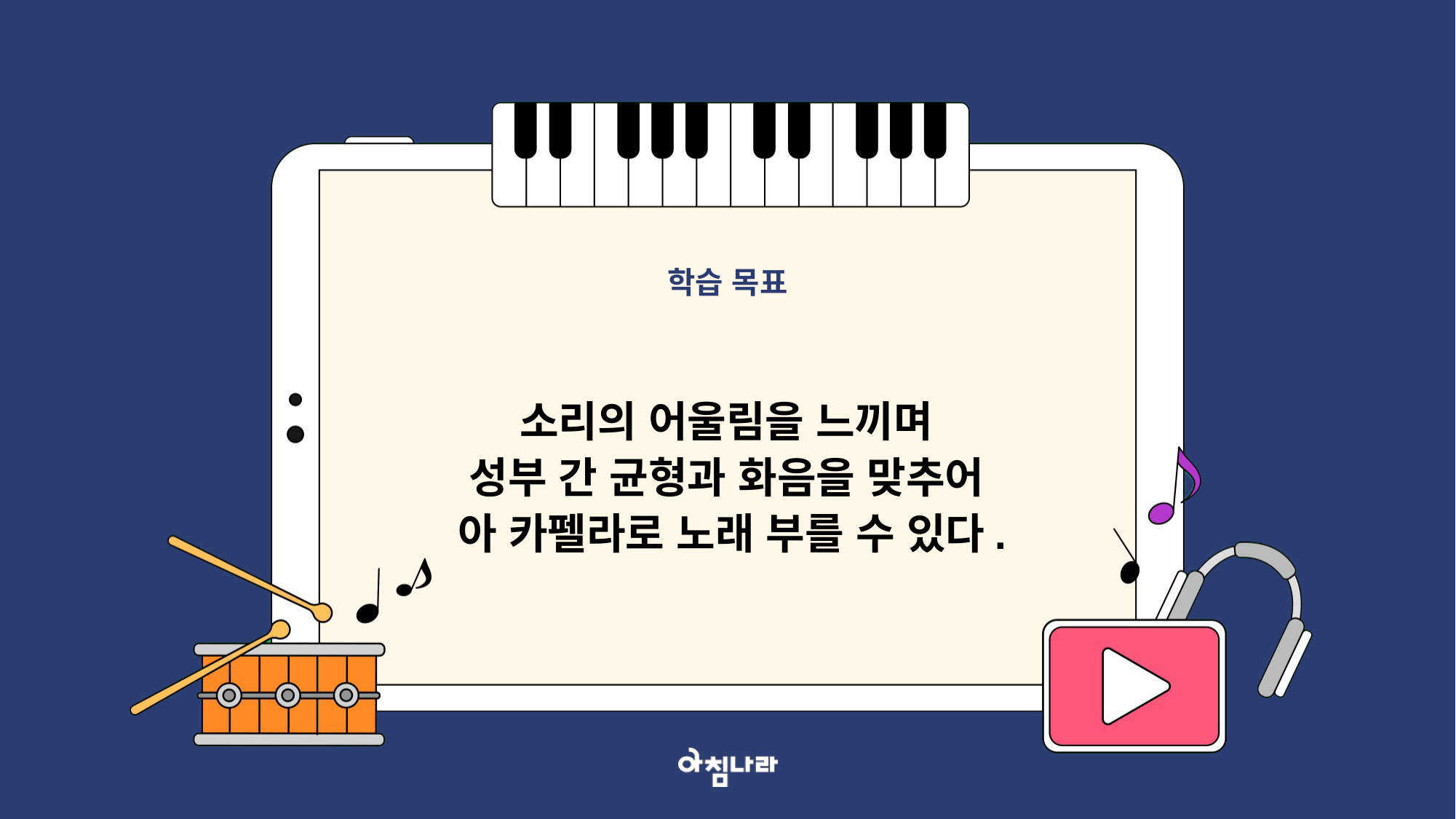

학습 목표
소리의 어울림을 느끼며
성부 간 균형과 화음을 맞추어
아 카펠라로 노래 부를 수 있다.